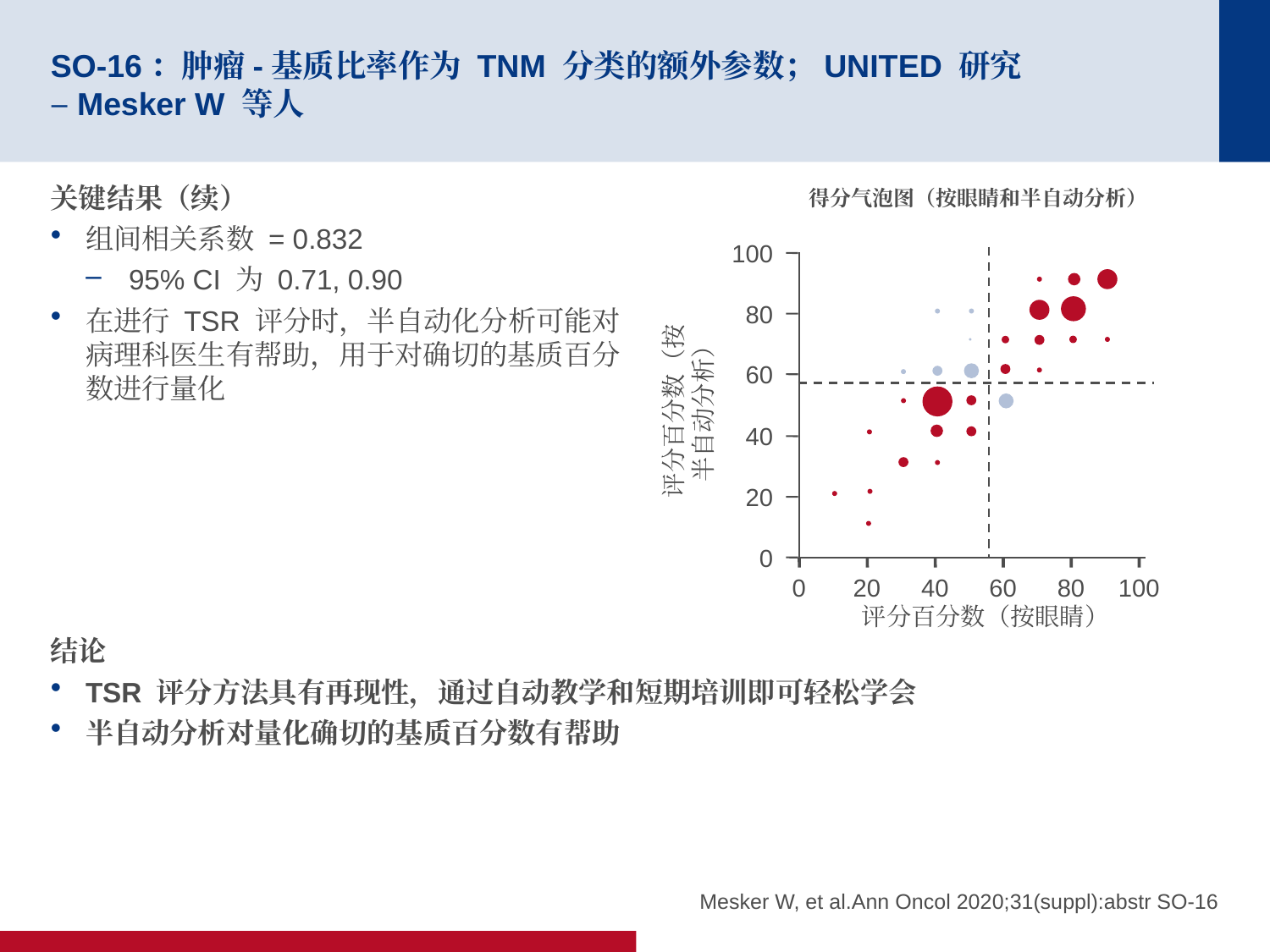

# SO-16：肿瘤-基质比率作为 TNM 分类的额外参数；UNITED 研究 –Mesker W 等人
关键结果（续）
组间相关系数 = 0.832
95% CI 为 0.71, 0.90
在进行 TSR 评分时，半自动化分析可能对
病理科医生有帮助，用于对确切的基质百分
数进行量化
结论
TSR 评分方法具有再现性，通过自动教学和短期培训即可轻松学会
半自动分析对量化确切的基质百分数有帮助
得分气泡图（按眼睛和半自动分析）
100

80

60

评分百分数（按
半自动分析）

40

20

0

0
20
40
60
80
100
评分百分数（按眼睛）
Mesker W, et al.Ann Oncol 2020;31(suppl):abstr SO-16